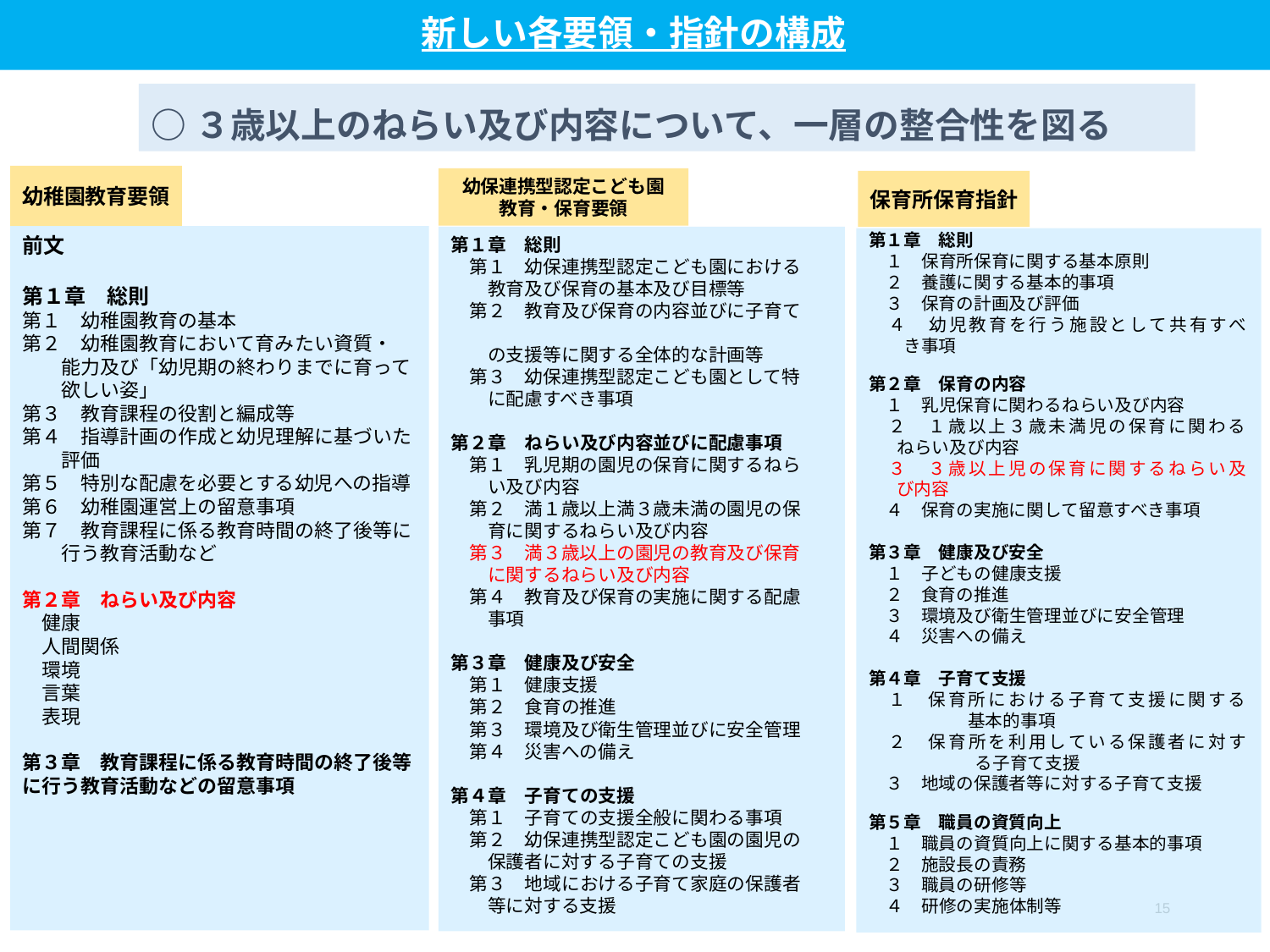

# 新しい各要領・指針の構成
○３歳以上のねらい及び内容について、一層の整合性を図る
幼稚園教育要領
幼保連携型認定こども園
教育・保育要領
保育所保育指針
前文

第１章　総則
第１　幼稚園教育の基本
第２　幼稚園教育において育みたい資質・　
　　能力及び「幼児期の終わりまでに育って
　　欲しい姿」
第３　教育課程の役割と編成等
第４　指導計画の作成と幼児理解に基づいた
　　評価
第５　特別な配慮を必要とする幼児への指導
第６　幼稚園運営上の留意事項
第７　教育課程に係る教育時間の終了後等に
　　行う教育活動など

第２章　ねらい及び内容
　健康
　人間関係
　環境
　言葉
　表現

第３章　教育課程に係る教育時間の終了後等に行う教育活動などの留意事項

第１章　総則
　第１　幼保連携型認定こども園における　
　　教育及び保育の基本及び目標等
　第２　教育及び保育の内容並びに子育て　　
　　の支援等に関する全体的な計画等
　第３　幼保連携型認定こども園として特
　　に配慮すべき事項

第２章　ねらい及び内容並びに配慮事項
　第１　乳児期の園児の保育に関するねら
　　い及び内容
　第２　満１歳以上満３歳未満の園児の保
　　育に関するねらい及び内容
　第３　満３歳以上の園児の教育及び保育
　　に関するねらい及び内容
　第４　教育及び保育の実施に関する配慮
　　事項

第３章　健康及び安全
　第１　健康支援
　第２　食育の推進
　第３　環境及び衛生管理並びに安全管理
　第４　災害への備え

第４章　子育ての支援
　第１　子育ての支援全般に関わる事項
　第２　幼保連携型認定こども園の園児の
　　保護者に対する子育ての支援
　第３　地域における子育て家庭の保護者
　　等に対する支援
第１章　総則
　１　保育所保育に関する基本原則
　２　養護に関する基本的事項
　３　保育の計画及び評価
　４　幼児教育を行う施設として共有すべ
　　き事項

第２章　保育の内容
　１　乳児保育に関わるねらい及び内容
　２　１歳以上３歳未満児の保育に関わる
       ねらい及び内容
　３　３歳以上児の保育に関するねらい及
       び内容
　４　保育の実施に関して留意すべき事項

第３章　健康及び安全
　１　子どもの健康支援
　２　食育の推進
　３　環境及び衛生管理並びに安全管理
　４　災害への備え

第４章　子育て支援
　１　保育所における子育て支援に関する
       基本的事項
　２　保育所を利用している保護者に対す
　　る子育て支援
　３　地域の保護者等に対する子育て支援

第５章　職員の資質向上
　１　職員の資質向上に関する基本的事項
　２　施設長の責務
　３　職員の研修等
　４　研修の実施体制等
15